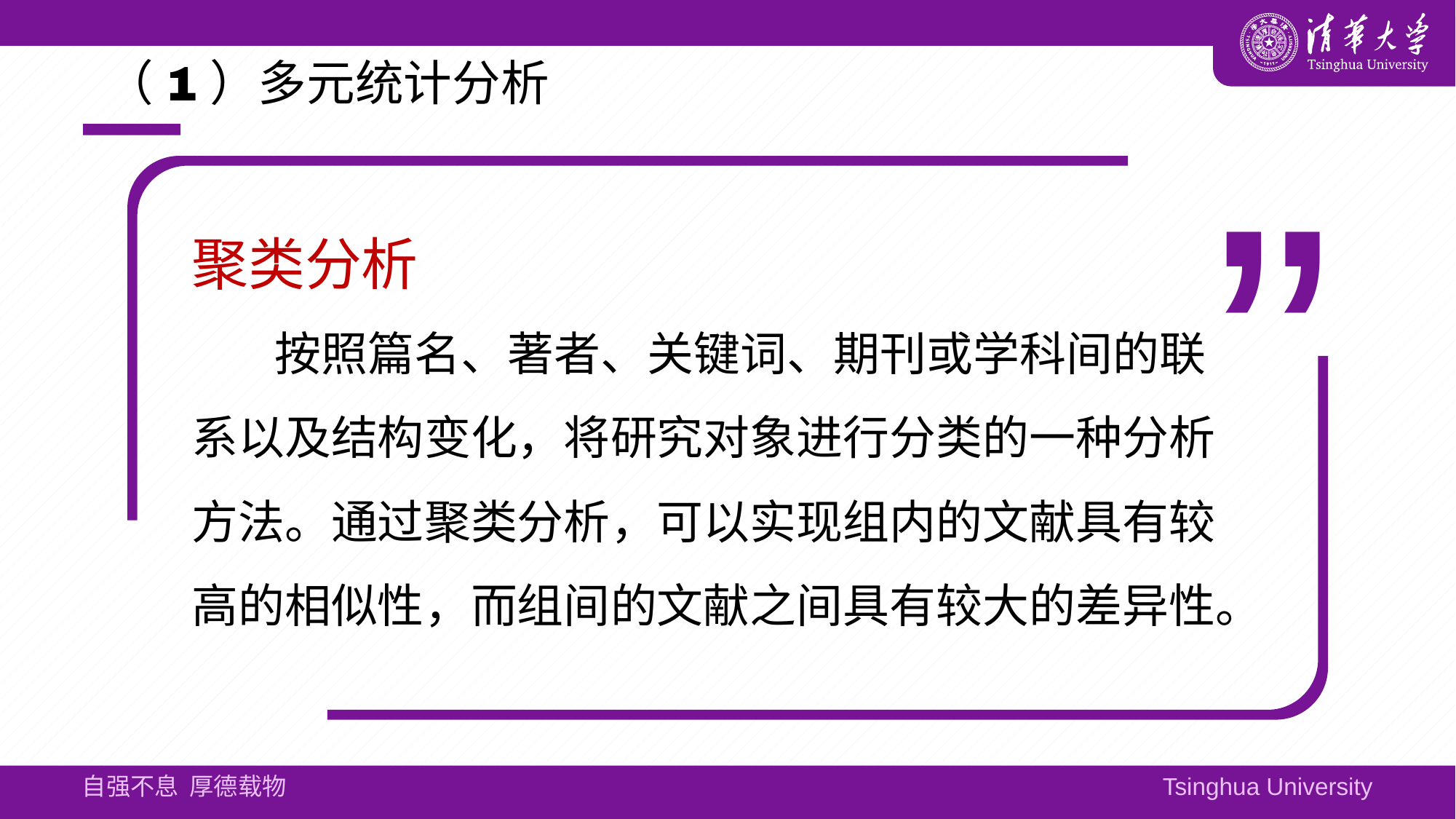

# （1）多元统计分析
聚类分析
       按照篇名、著者、关键词、期刊或学科间的联系以及结构变化，将研究对象进行分类的一种分析方法。通过聚类分析，可以实现组内的文献具有较高的相似性，而组间的文献之间具有较大的差异性。